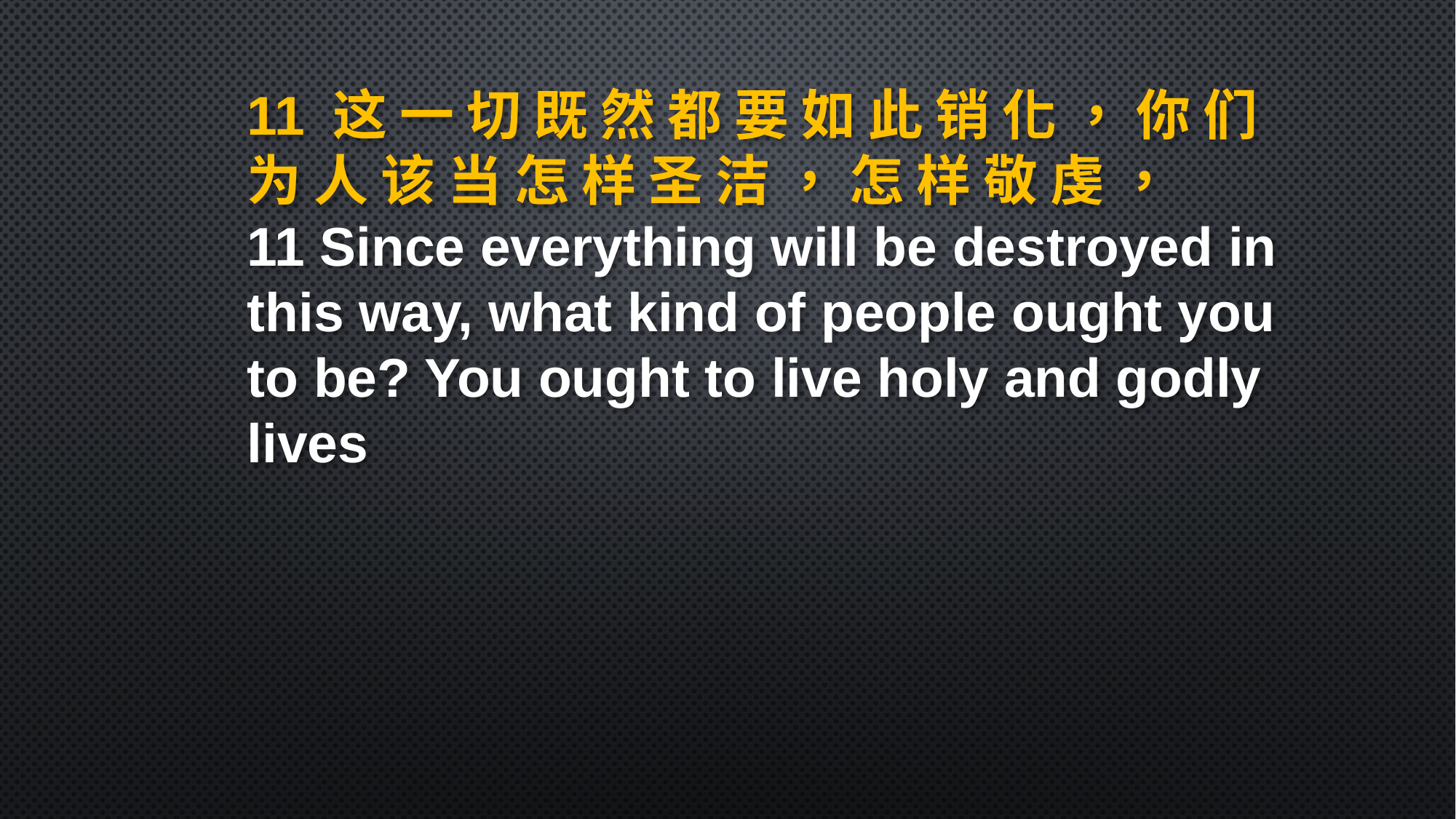

11 这 一 切 既 然 都 要 如 此 销 化 ， 你 们 为 人 该 当 怎 样 圣 洁 ， 怎 样 敬 虔 ，
11 Since everything will be destroyed in this way, what kind of people ought you to be? You ought to live holy and godly lives